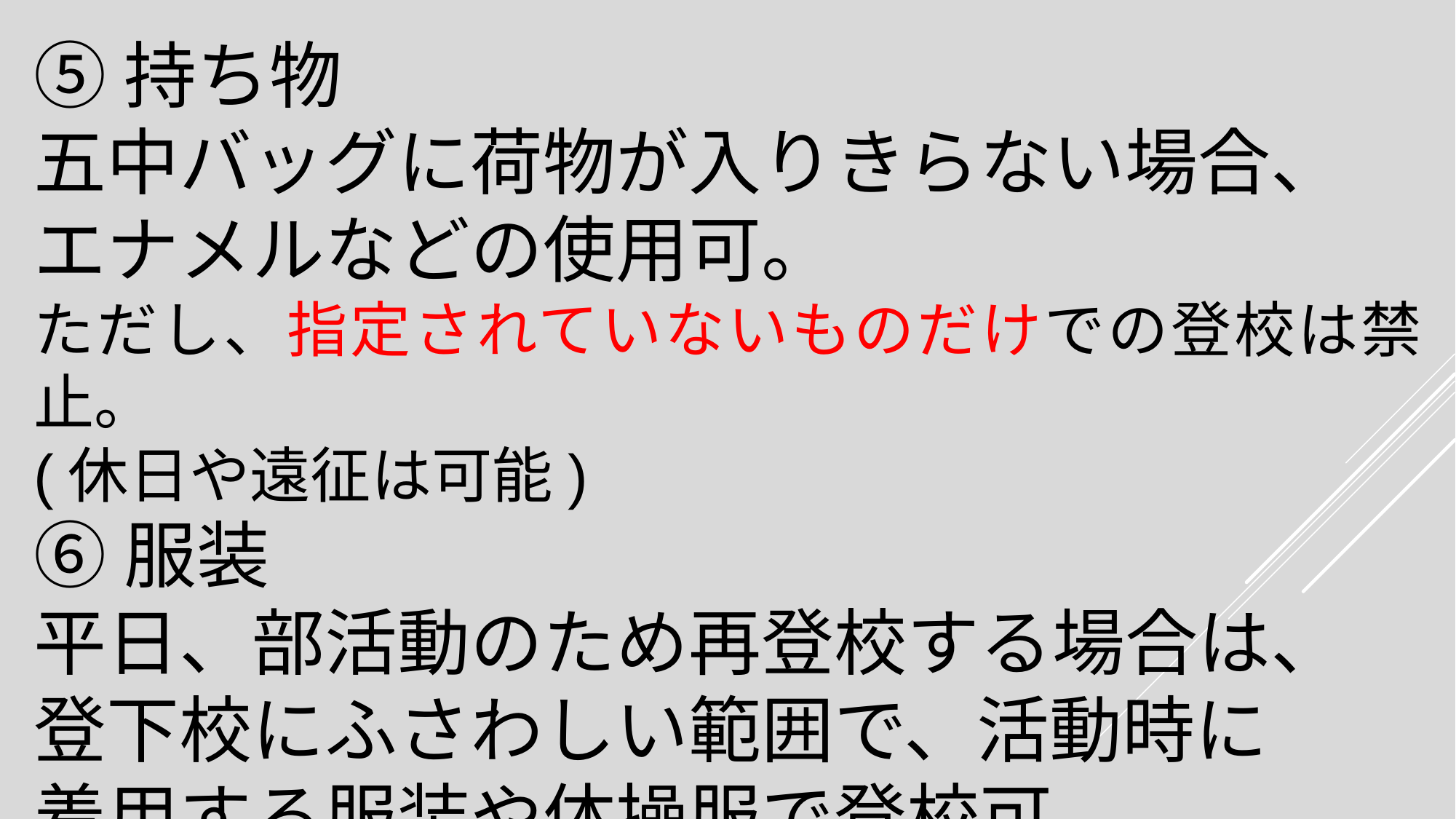

⑤持ち物
五中バッグに荷物が入りきらない場合、
エナメルなどの使用可。
ただし、指定されていないものだけでの登校は禁止。
(休日や遠征は可能)
⑥服装
平日、部活動のため再登校する場合は、
登下校にふさわしい範囲で、活動時に
着用する服装や体操服で登校可。